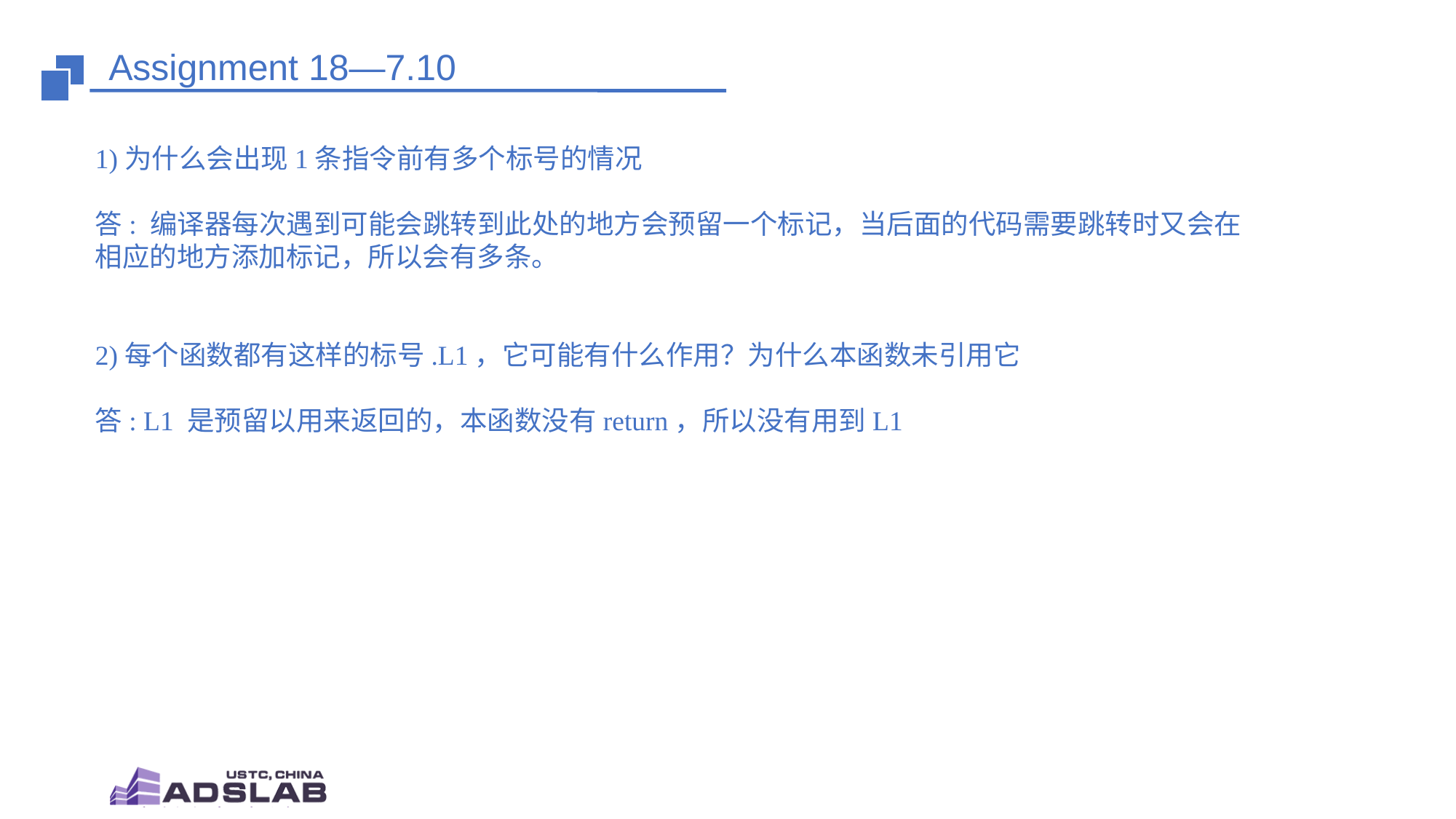

# Assignment 18—7.10
1)为什么会出现1条指令前有多个标号的情况

答: 编译器每次遇到可能会跳转到此处的地方会预留一个标记，当后面的代码需要跳转时又会在相应的地方添加标记，所以会有多条。

2)每个函数都有这样的标号.L1，它可能有什么作用？为什么本函数未引用它

答: L1 是预留以用来返回的，本函数没有return，所以没有用到L1